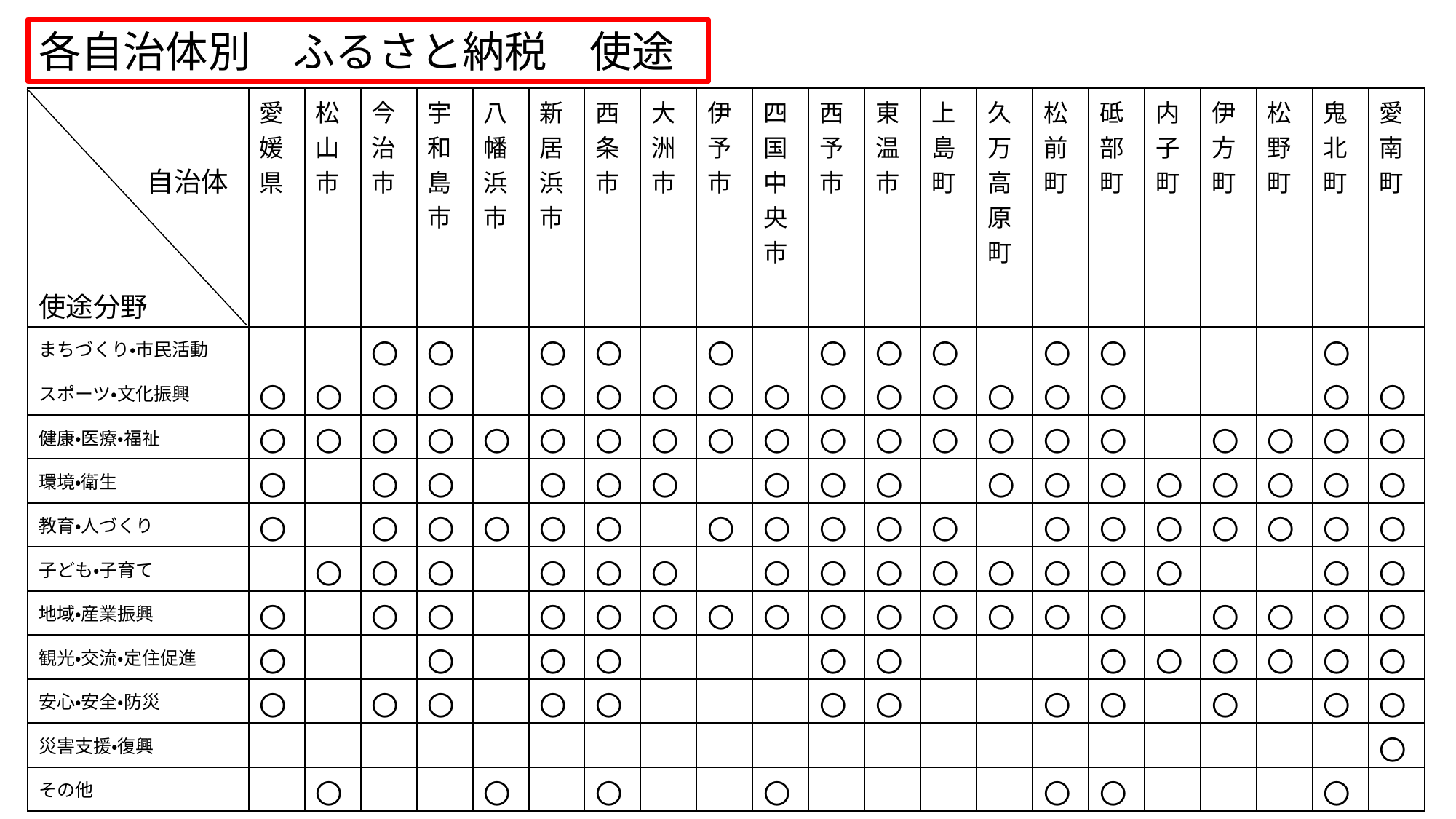

各自治体別　ふるさと納税　使途
|  | 愛媛県 | 松山市 | 今治市 | 宇和島市 | 八幡浜市 | 新居浜市 | 西条市 | 大洲市 | 伊予市 | 四国中央市 | 西予市 | 東温市 | 上島町 | 久万高原町 | 松前町 | 砥部町 | 内子町 | 伊方町 | 松野町 | 鬼北町 | 愛南町 |
| --- | --- | --- | --- | --- | --- | --- | --- | --- | --- | --- | --- | --- | --- | --- | --- | --- | --- | --- | --- | --- | --- |
| まちづくり・市民活動 |  |  | 〇 | 〇 |  | 〇 | 〇 |  | 〇 |  | 〇 | 〇 | 〇 |  | 〇 | 〇 |  |  |  | 〇 |  |
| スポーツ・文化振興 | 〇 | 〇 | 〇 | 〇 |  | 〇 | 〇 | 〇 | 〇 | 〇 | 〇 | 〇 | 〇 | 〇 | 〇 | 〇 |  |  |  | 〇 | 〇 |
| 健康・医療・福祉 | 〇 | 〇 | 〇 | 〇 | 〇 | 〇 | 〇 | 〇 | 〇 | 〇 | 〇 | 〇 | 〇 | 〇 | 〇 | 〇 |  | 〇 | 〇 | 〇 | 〇 |
| 環境・衛生 | 〇 |  | 〇 | 〇 |  | 〇 | 〇 | 〇 |  | 〇 | 〇 | 〇 |  | 〇 | 〇 | 〇 | 〇 | 〇 | 〇 | 〇 | 〇 |
| 教育・人づくり | 〇 |  | 〇 | 〇 | 〇 | 〇 | 〇 |  | 〇 | 〇 | 〇 | 〇 | 〇 |  | 〇 | 〇 | 〇 | 〇 | 〇 | 〇 | 〇 |
| 子ども・子育て |  | 〇 | 〇 | 〇 |  | 〇 | 〇 | 〇 |  | 〇 | 〇 | 〇 | 〇 | 〇 | 〇 | 〇 | 〇 |  |  | 〇 | 〇 |
| 地域・産業振興 | 〇 |  | 〇 | 〇 |  | 〇 | 〇 | 〇 | 〇 | 〇 | 〇 | 〇 | 〇 | 〇 | 〇 | 〇 |  | 〇 | 〇 | 〇 | 〇 |
| 観光・交流・定住促進 | 〇 |  |  | 〇 |  | 〇 | 〇 |  |  |  | 〇 | 〇 |  |  |  | 〇 | 〇 | 〇 | 〇 | 〇 | 〇 |
| 安心・安全・防災 | 〇 |  | 〇 | 〇 |  | 〇 | 〇 |  |  |  | 〇 | 〇 |  |  | 〇 | 〇 |  | 〇 |  | 〇 | 〇 |
| 災害支援・復興 |  |  |  |  |  |  |  |  |  |  |  |  |  |  |  |  |  |  |  |  | 〇 |
| その他 |  | 〇 |  |  | 〇 |  | 〇 |  |  | 〇 |  |  |  |  | 〇 | 〇 |  |  |  | 〇 |  |
自治体
使途分野